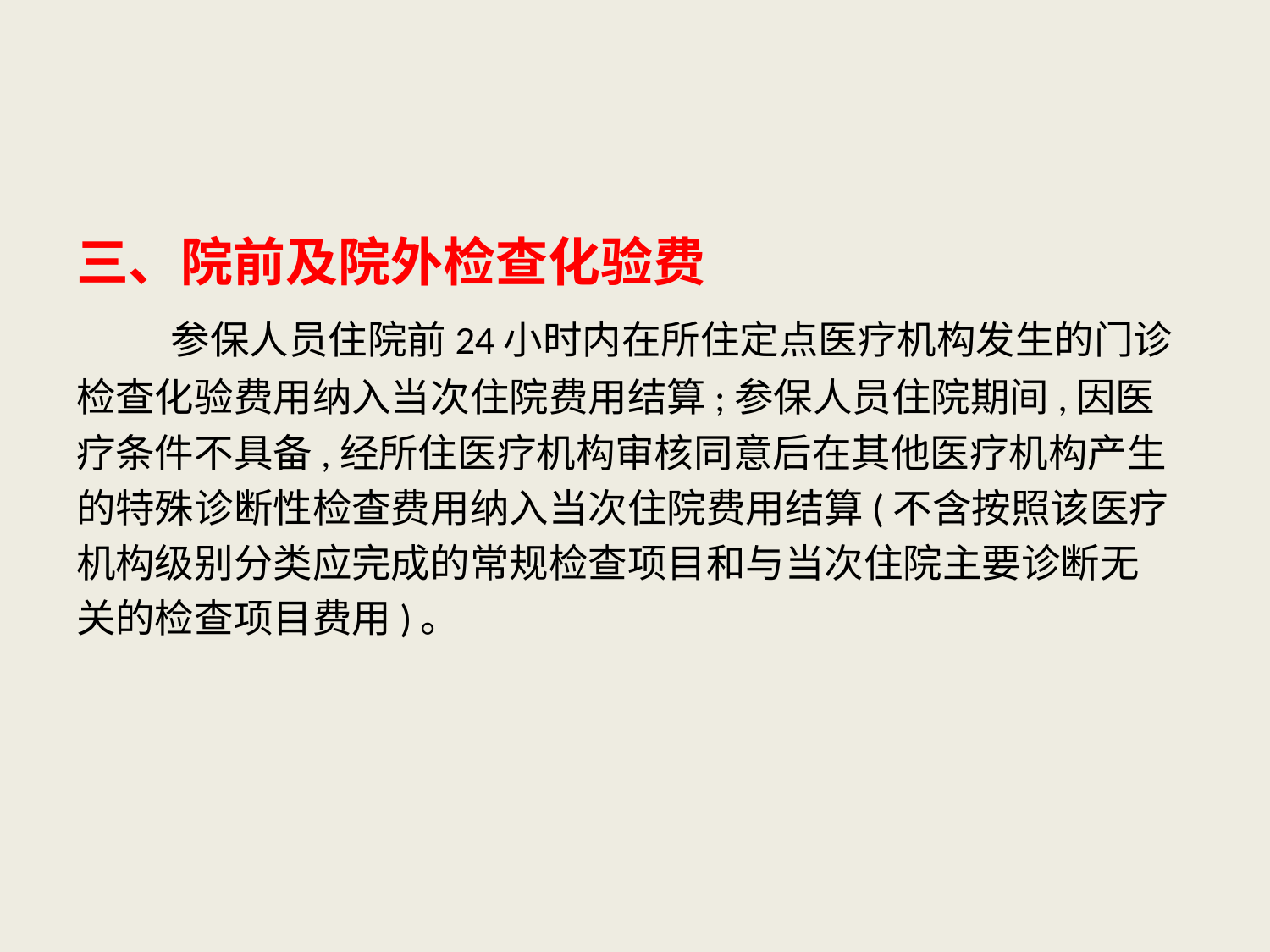

三、院前及院外检查化验费
       参保人员住院前24小时内在所住定点医疗机构发生的门诊
检查化验费用纳入当次住院费用结算;参保人员住院期间,因医
疗条件不具备,经所住医疗机构审核同意后在其他医疗机构产生
的特殊诊断性检查费用纳入当次住院费用结算(不含按照该医疗
机构级别分类应完成的常规检查项目和与当次住院主要诊断无
关的检查项目费用)。